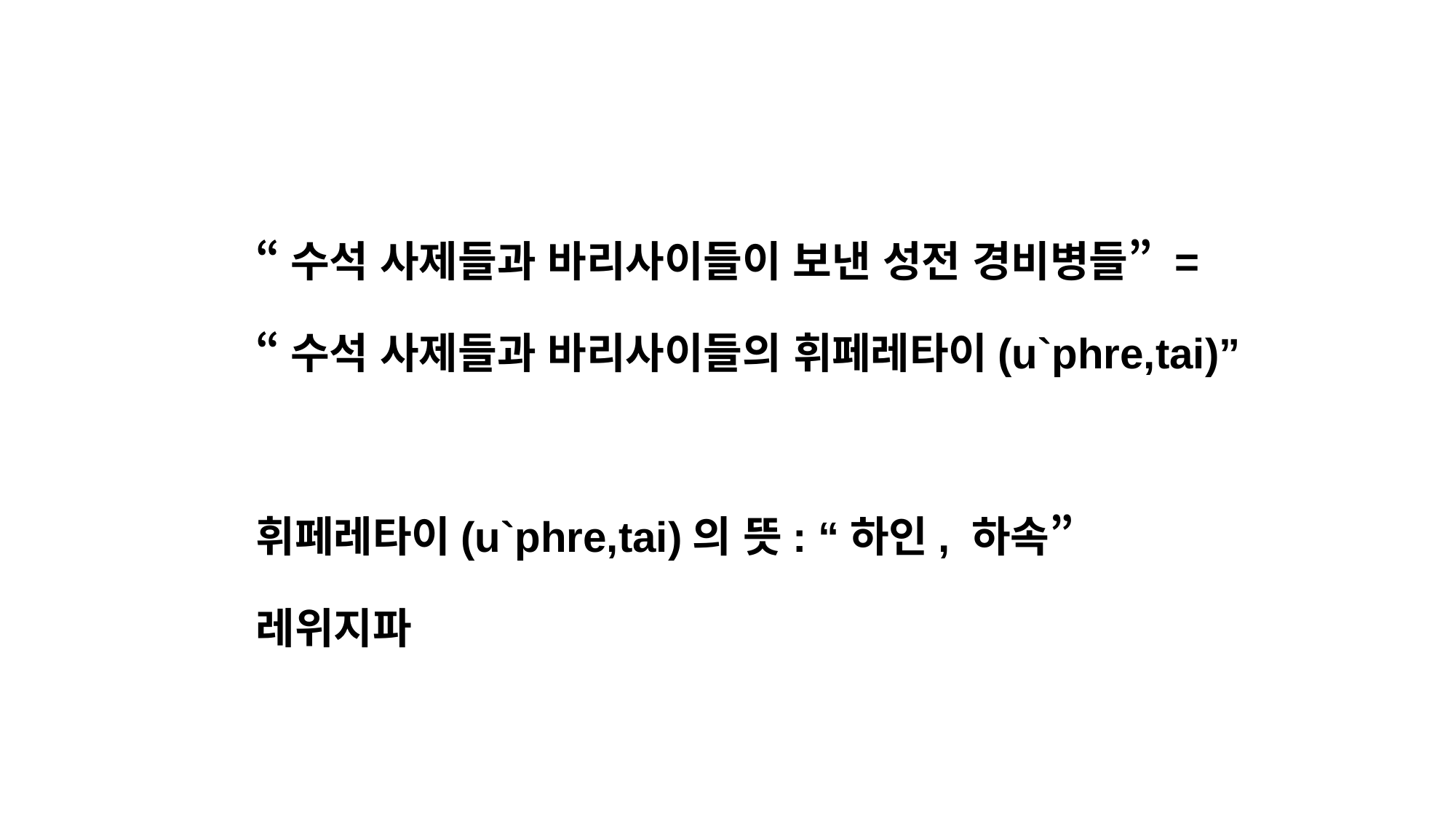

“수석 사제들과 바리사이들이 보낸 성전 경비병들” =
“수석 사제들과 바리사이들의 휘페레타이(u`phre,tai)”

휘페레타이(u`phre,tai)의 뜻: “하인, 하속”
레위지파